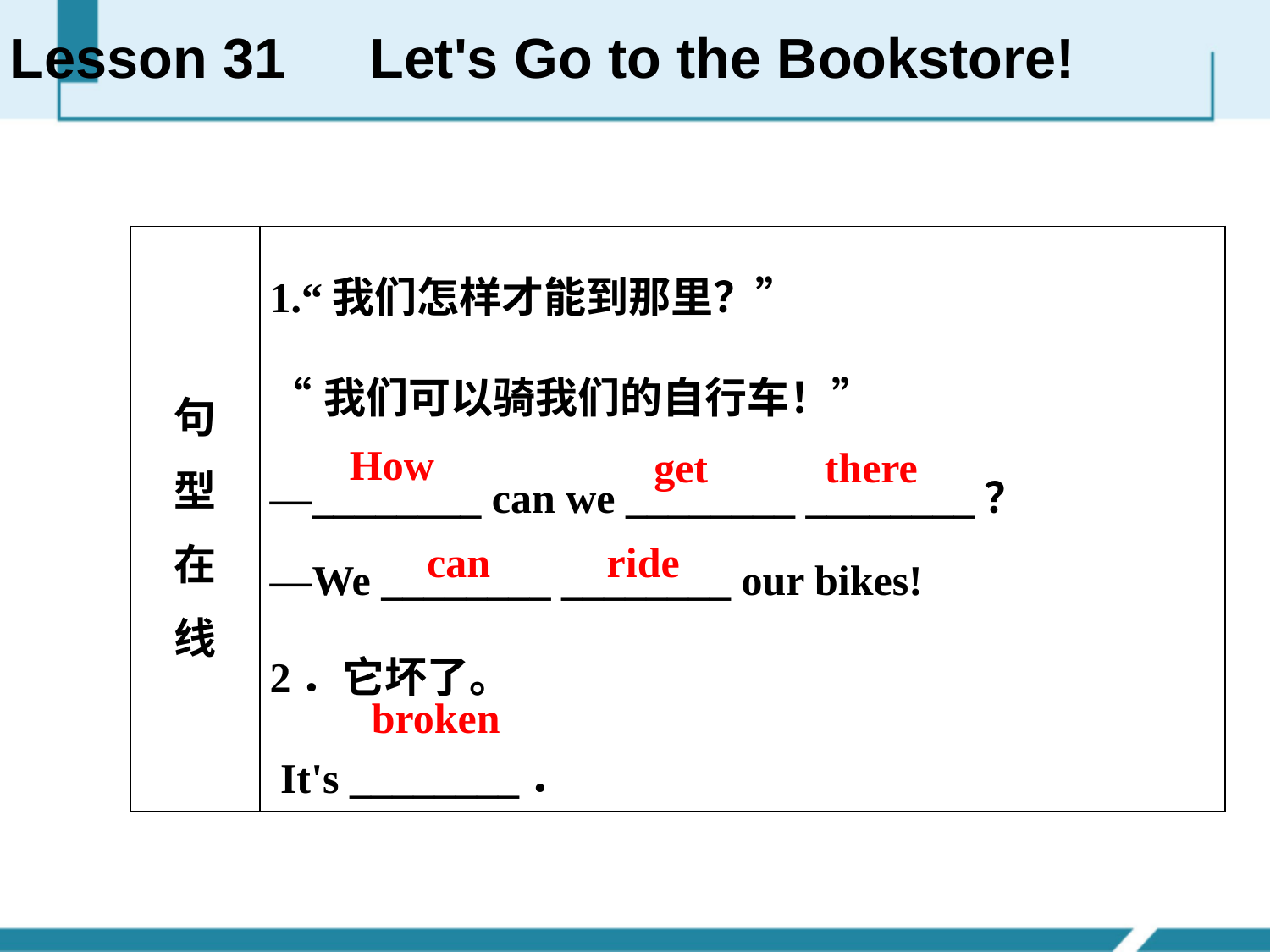

Lesson 31　Let's Go to the Bookstore!
| 句 型 在 线 | 1.“我们怎样才能到那里？” “我们可以骑我们的自行车！” —\_\_\_\_\_\_\_\_ can we \_\_\_\_\_\_\_\_ \_\_\_\_\_\_\_\_？ —We \_\_\_\_\_\_\_\_ \_\_\_\_\_\_\_\_ our bikes! 2．它坏了。 It's \_\_\_\_\_\_\_\_． |
| --- | --- |

How
get           there
can           ride
broken